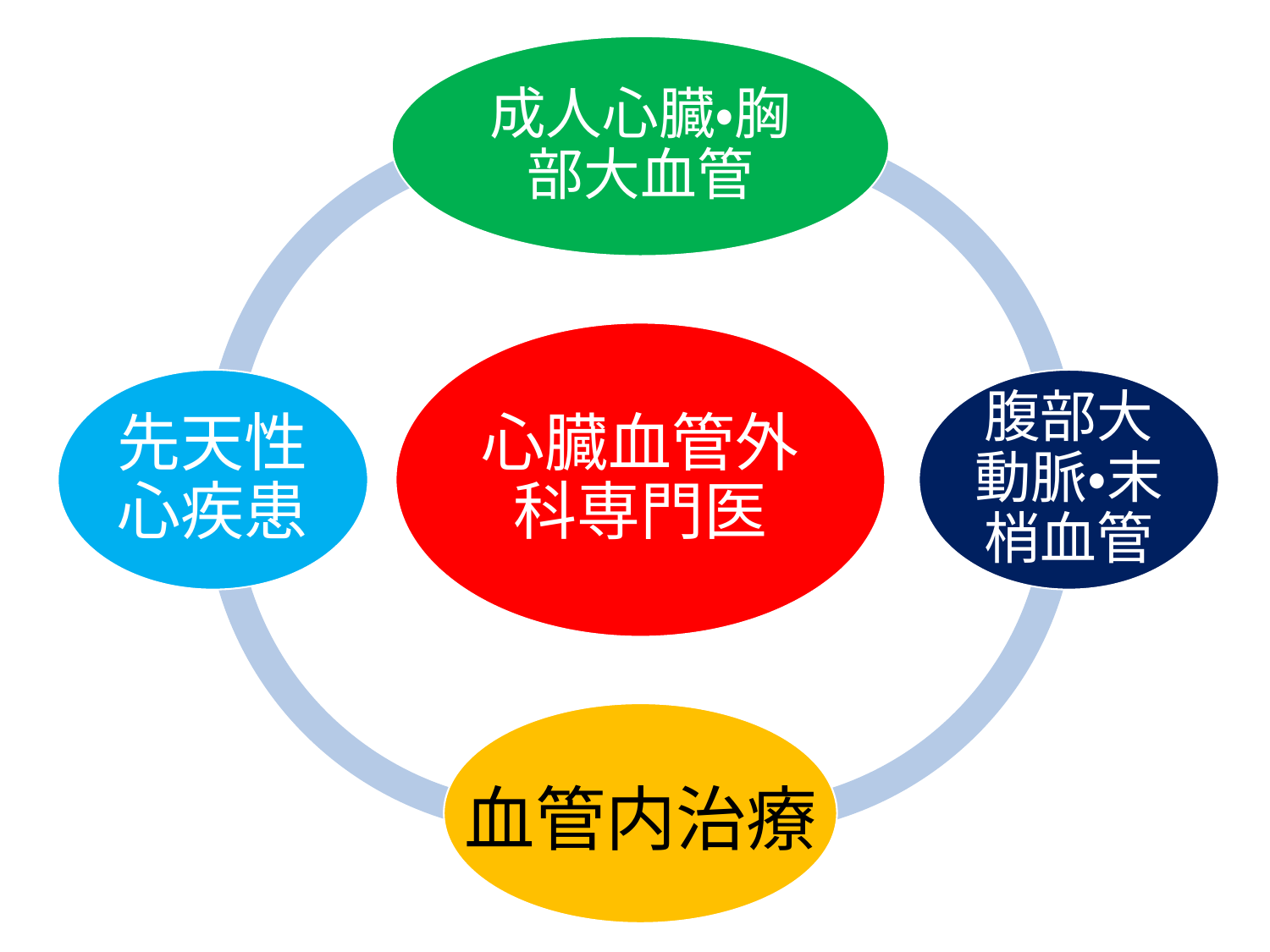

心臓血管外科専門医
成人心臓・胸部大血管
腹部大動脈・末梢血管

先天性心疾患
#
血管内治療